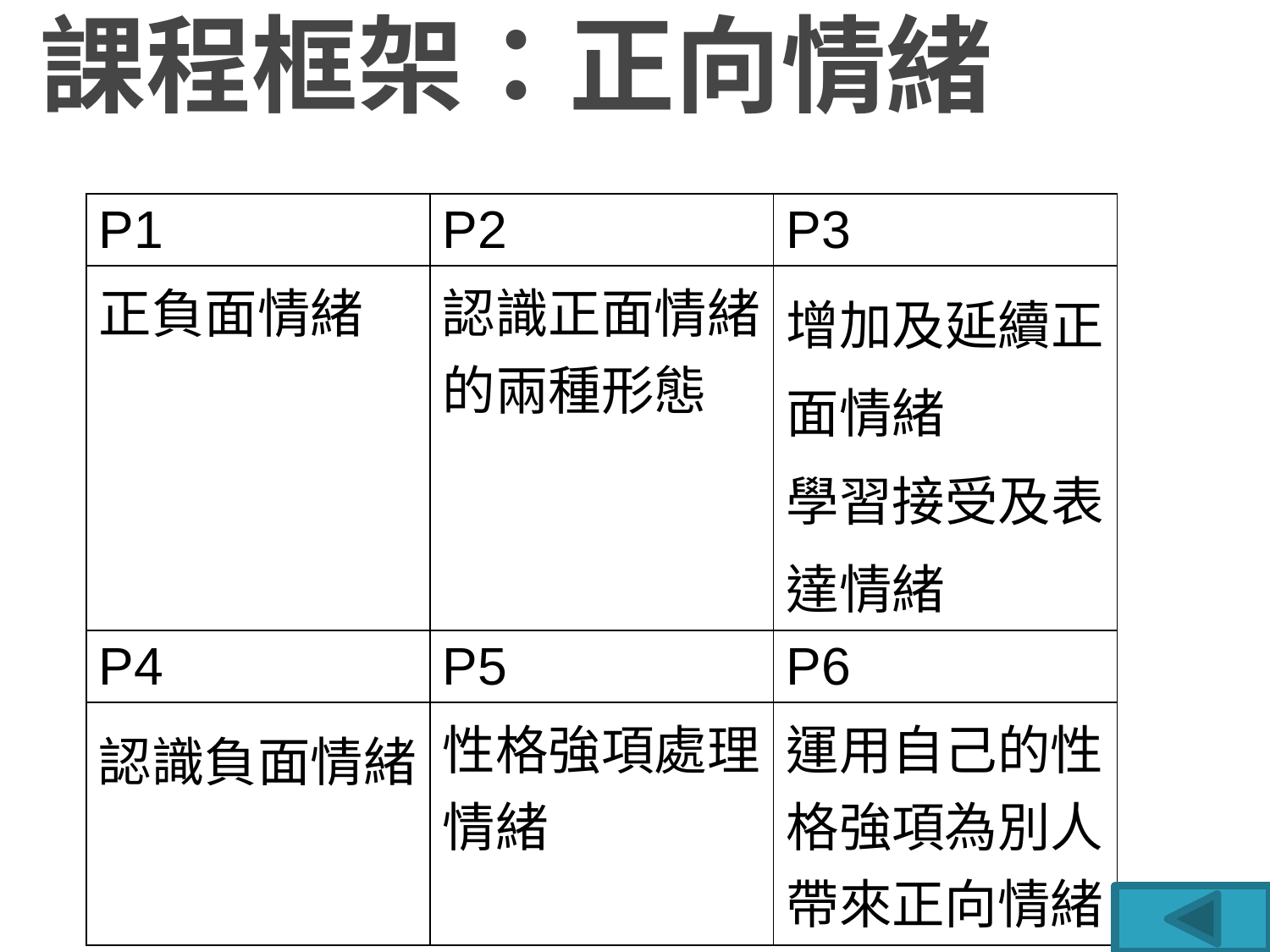

# 課程框架：正向情緒
| P1 | P2 | P3 |
| --- | --- | --- |
| 正負面情緒 | 認識正面情緒的兩種形態 | 增加及延續正面情緒 學習接受及表達情緒 |
| P4 | P5 | P6 |
| 認識負面情緒 | 性格強項處理情緒 | 運用自己的性格強項為別人帶來正向情緒 |